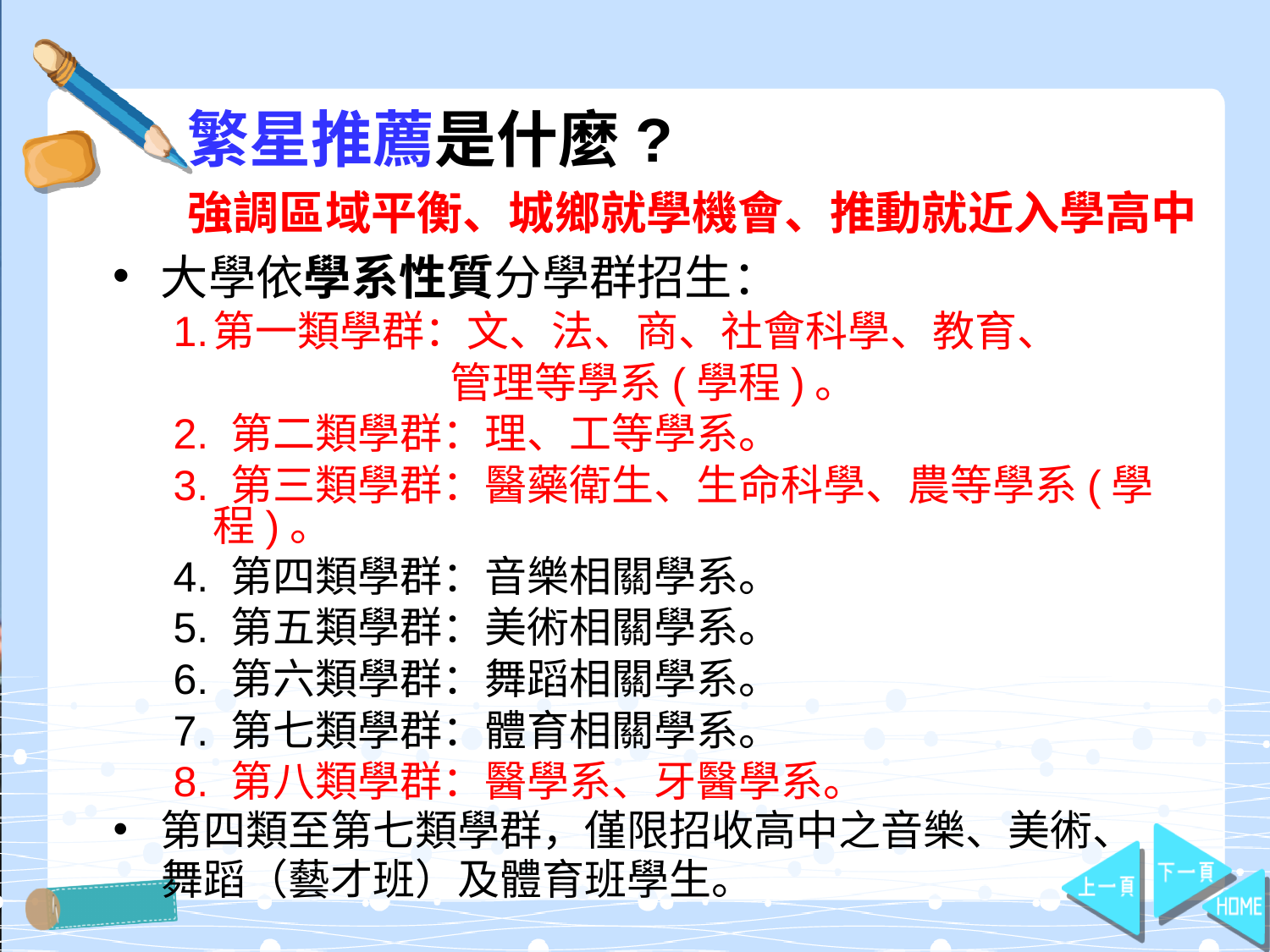

# 繁星推薦是什麼?
強調區域平衡、城鄉就學機會、推動就近入學高中
大學依學系性質分學群招生：
第一類學群：文、法、商、社會科學、教育、
                            管理等學系(學程)。
2. 第二類學群：理、工等學系。
3. 第三類學群：醫藥衛生、生命科學、農等學系(學程)。
4. 第四類學群：音樂相關學系。
5. 第五類學群：美術相關學系。
6. 第六類學群：舞蹈相關學系。
7. 第七類學群：體育相關學系。
8. 第八類學群：醫學系、牙醫學系。
第四類至第七類學群，僅限招收高中之音樂、美術、
    舞蹈（藝才班）及體育班學生。